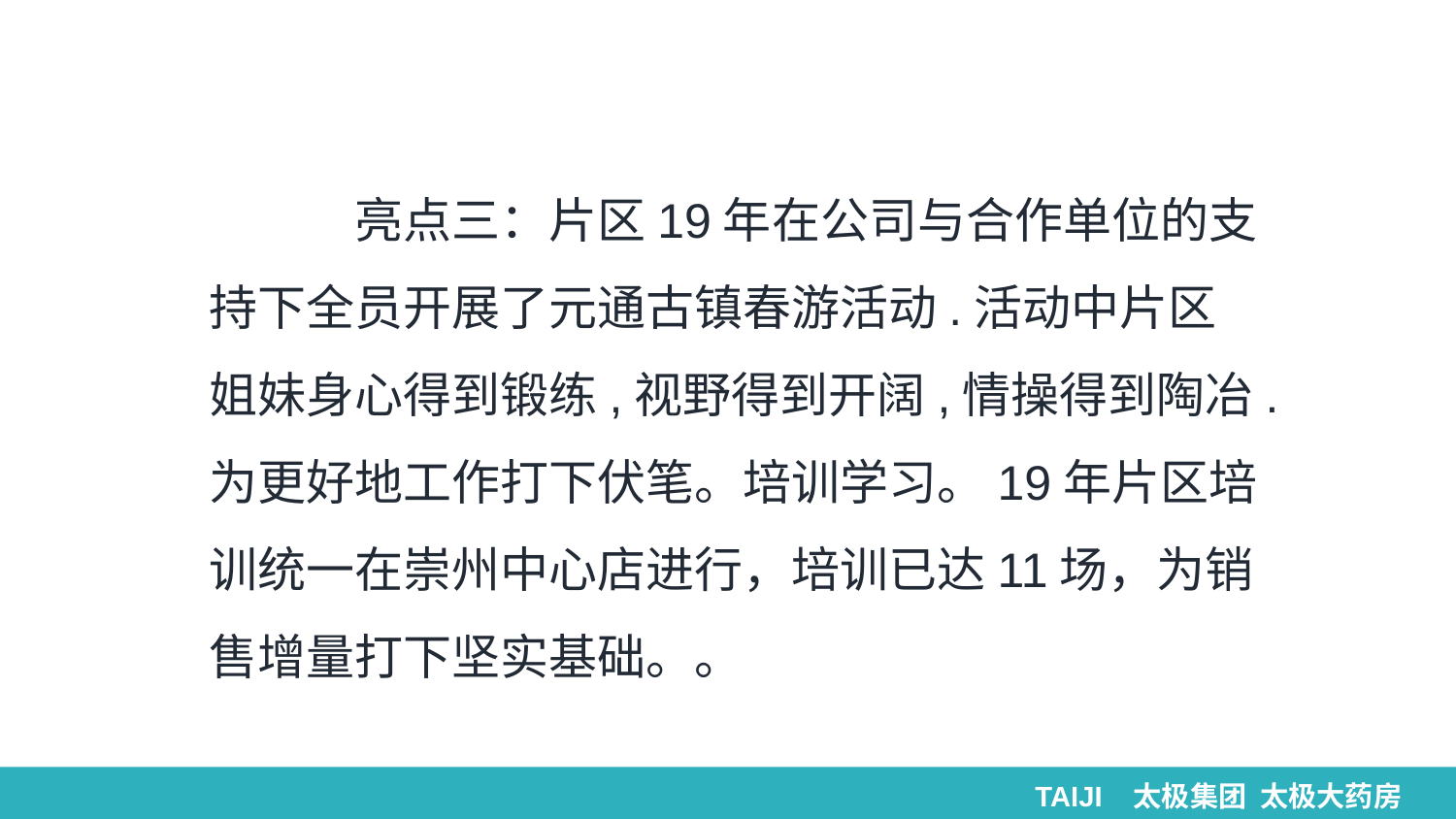

亮点三：片区19年在公司与合作单位的支持下全员开展了元通古镇春游活动.活动中片区姐妹身心得到锻练,视野得到开阔,情操得到陶冶.为更好地工作打下伏笔。培训学习。19年片区培训统一在崇州中心店进行，培训已达11场，为销售增量打下坚实基础。。

TAIJI   太极集团  太极大药房